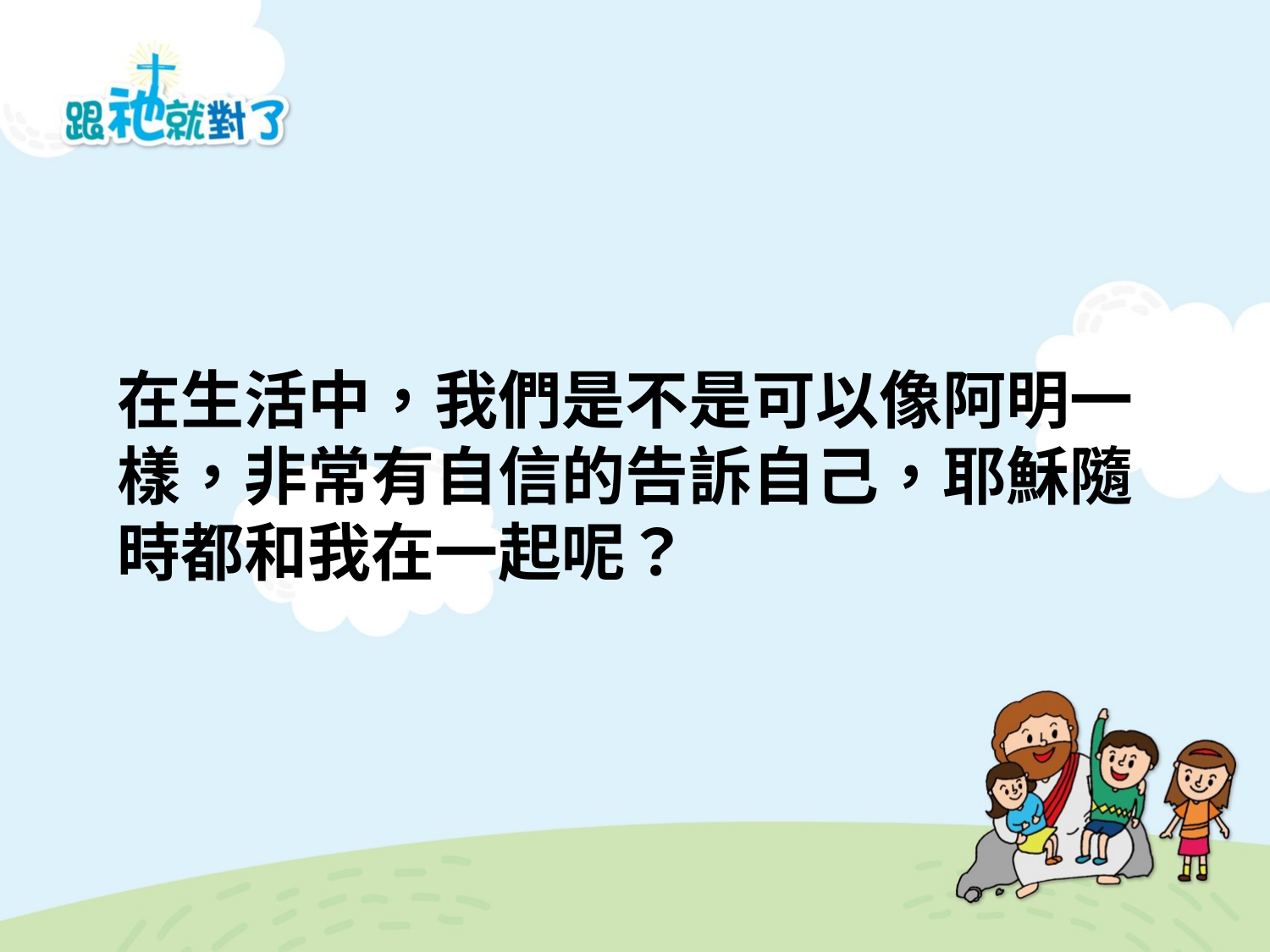

在生活中，我們是不是可以像阿明一樣，非常有自信的告訴自己，耶穌隨時都和我在一起呢？